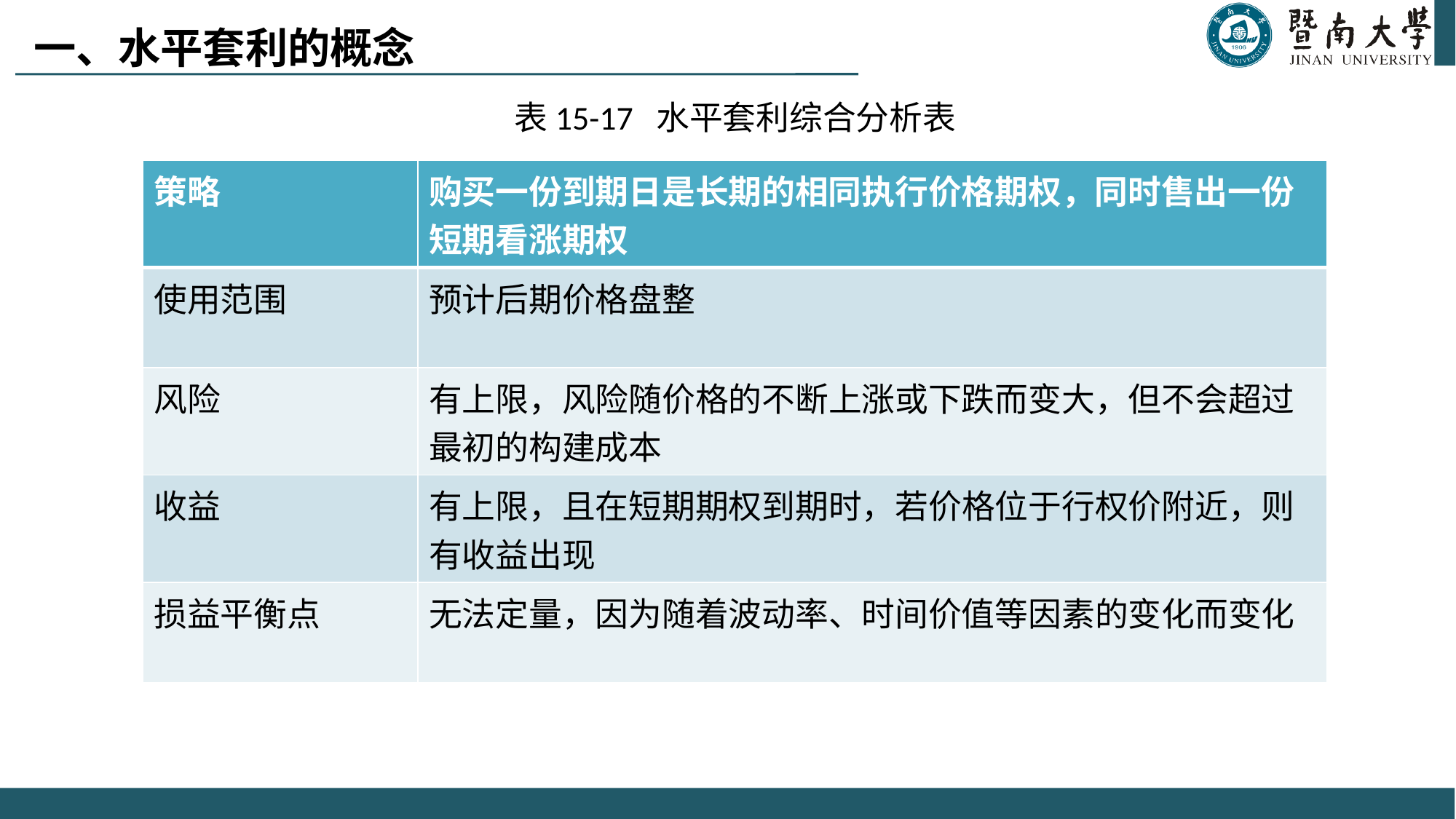

# 一、水平套利的概念
表15-17  水平套利综合分析表
| 策略 | 购买一份到期日是长期的相同执行价格期权，同时售出一份短期看涨期权 |
| --- | --- |
| 使用范围 | 预计后期价格盘整 |
| 风险 | 有上限，风险随价格的不断上涨或下跌而变大，但不会超过最初的构建成本 |
| 收益 | 有上限，且在短期期权到期时，若价格位于行权价附近，则有收益出现 |
| 损益平衡点 | 无法定量，因为随着波动率、时间价值等因素的变化而变化 |